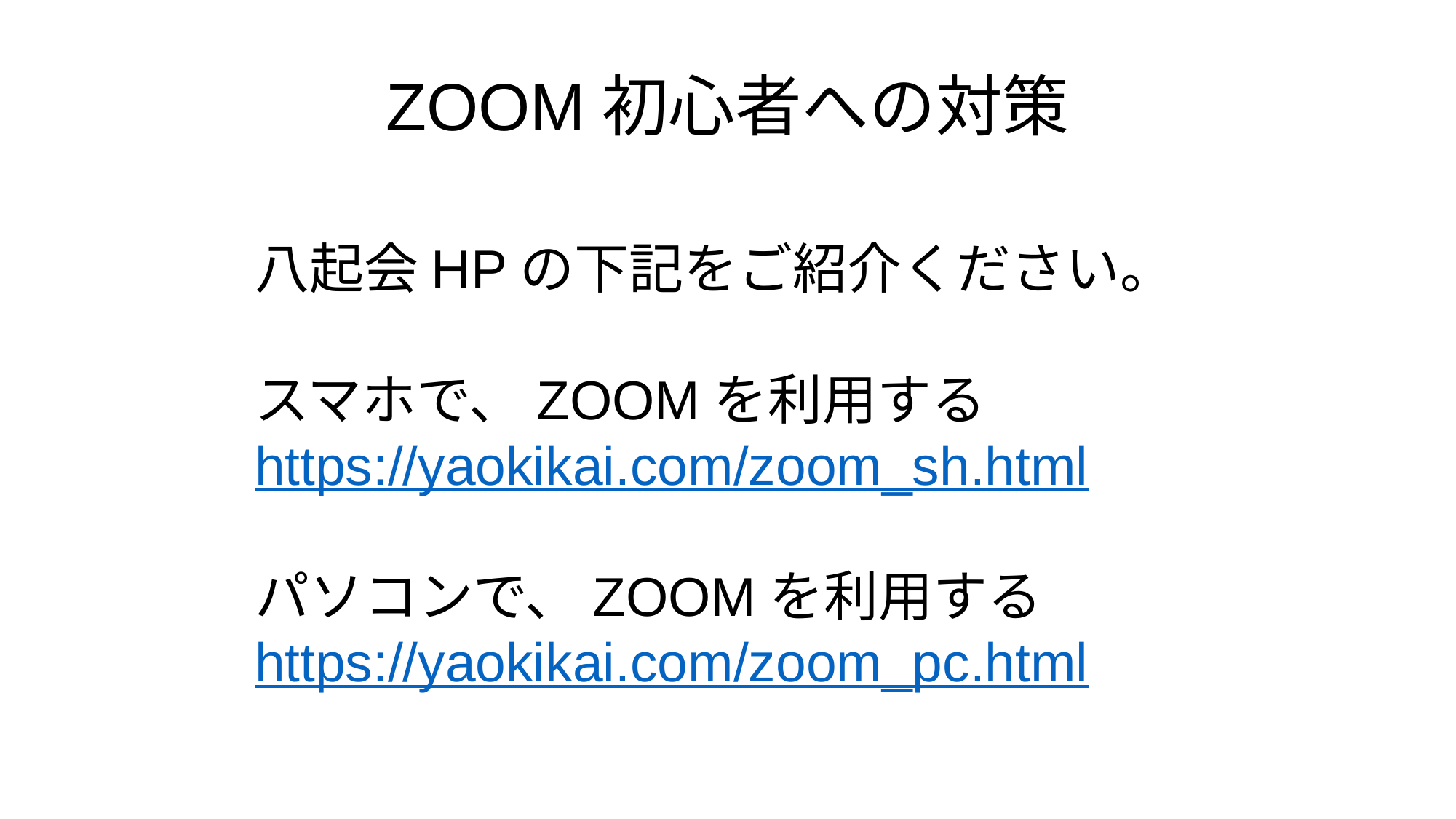

# ZOOM初心者への対策
八起会HPの下記をご紹介ください。

スマホで、ZOOMを利用する
https://yaokikai.com/zoom_sh.html

パソコンで、ZOOMを利用する
https://yaokikai.com/zoom_pc.html